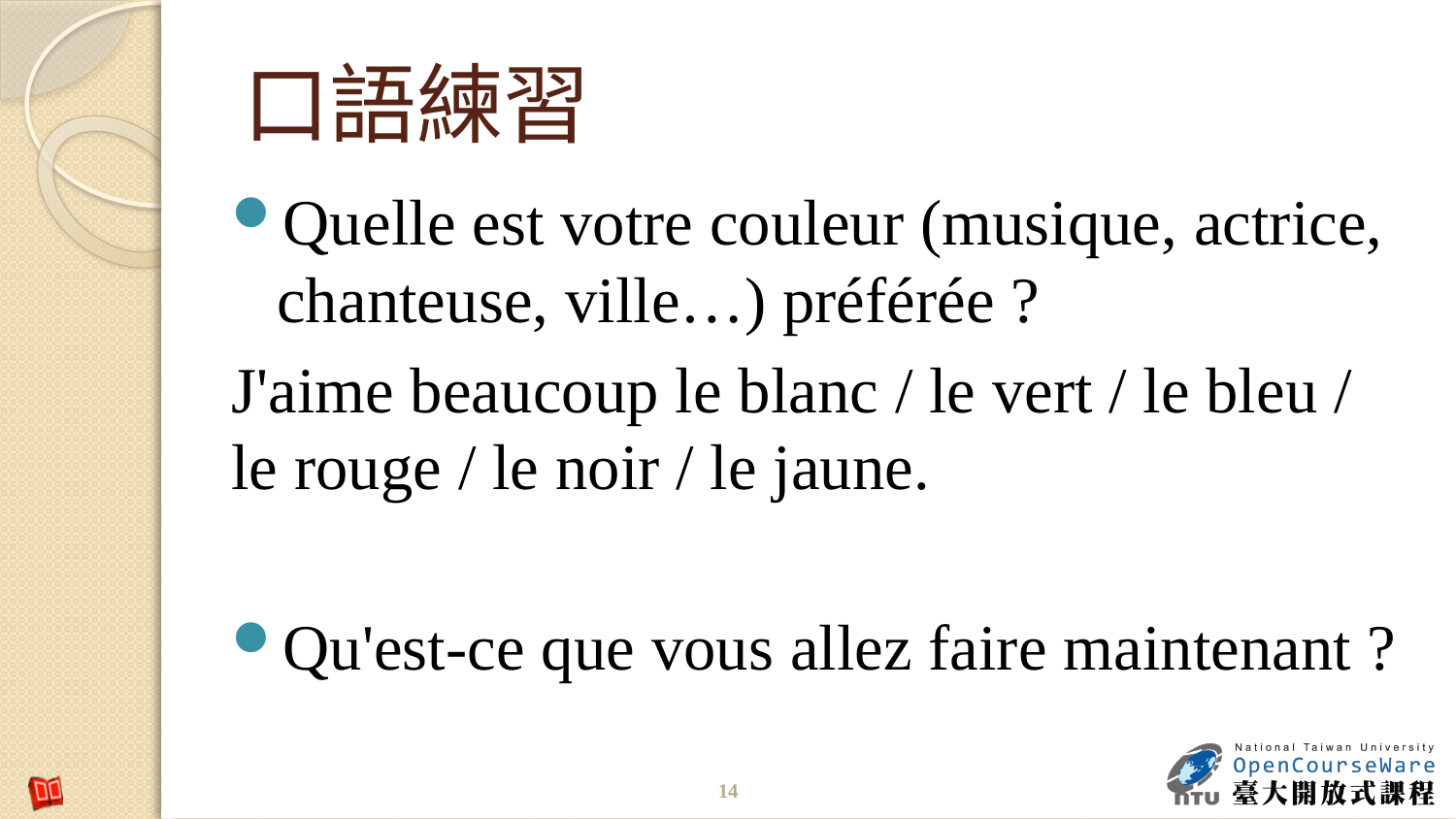

# 口語練習
Quelle est votre couleur (musique, actrice, chanteuse, ville…) préférée ?
J'aime beaucoup le blanc / le vert / le bleu / le rouge / le noir / le jaune.

Qu'est-ce que vous allez faire maintenant ?

14